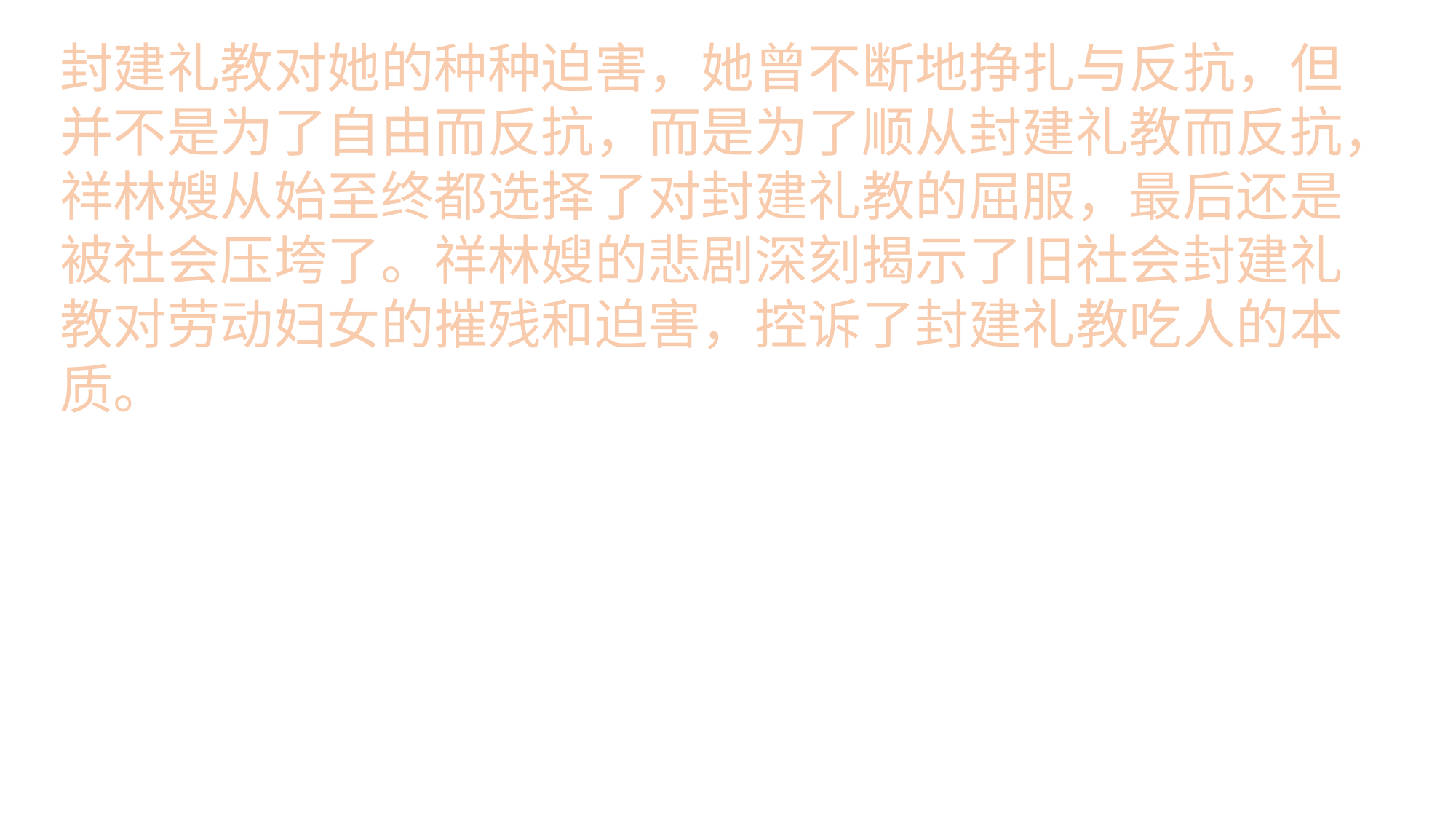

# 封建礼教对她的种种迫害，她曾不断地挣扎与反抗，但并不是为了自由而反抗，而是为了顺从封建礼教而反抗，祥林嫂从始至终都选择了对封建礼教的屈服，最后还是被社会压垮了。祥林嫂的悲剧深刻揭示了旧社会封建礼教对劳动妇女的摧残和迫害，控诉了封建礼教吃人的本质。